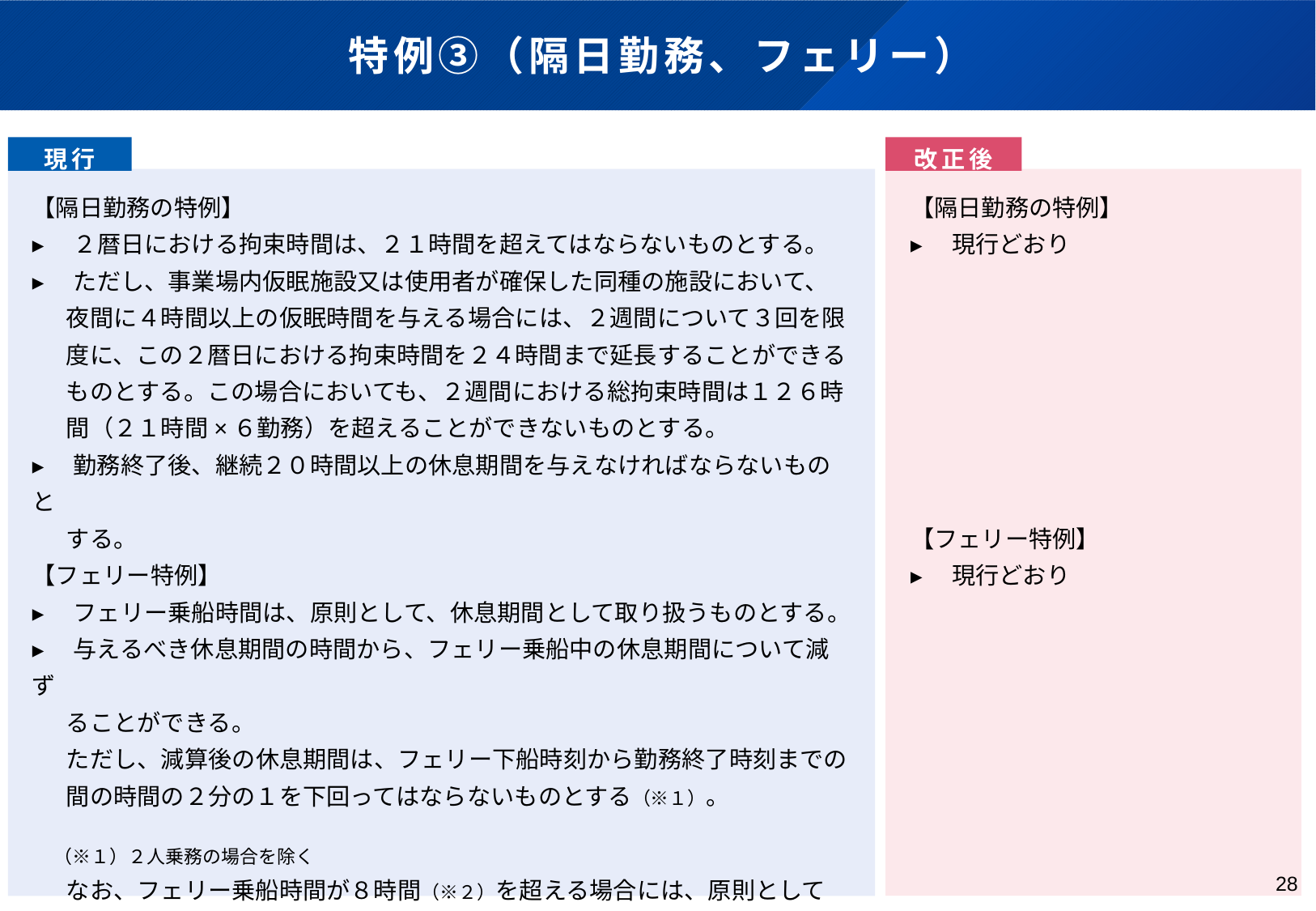

# 特例③（隔日勤務、フェリー）
現行
改正後

【隔日勤務の特例】
▸　２暦日における拘束時間は、２１時間を超えてはならないものとする。
▸　ただし、事業場内仮眠施設又は使用者が確保した同種の施設において、
　  夜間に４時間以上の仮眠時間を与える場合には、２週間について３回を限
　  度に、この２暦日における拘束時間を２４時間まで延長することができる
　  ものとする。この場合においても、２週間における総拘束時間は１２６時
　  間（２１時間×６勤務）を超えることができないものとする。
▸　勤務終了後、継続２０時間以上の休息期間を与えなければならないものと
　  する。
【フェリー特例】
▸　フェリー乗船時間は、原則として、休息期間として取り扱うものとする。
▸　与えるべき休息期間の時間から、フェリー乗船中の休息期間について減ず
　  ることができる。
　  ただし、減算後の休息期間は、フェリー下船時刻から勤務終了時刻までの
　  間の時間の２分の１を下回ってはならないものとする（※１）。
    （※１）２人乗務の場合を除く
　  なお、フェリー乗船時間が８時間（※２）を超える場合には、原則として
　  フェリー下船時刻から次の勤務が開始されるものとする。
　（※２）２人乗務の場合には４時間、隔日勤務の場合には20時間

【隔日勤務の特例】
▸　現行どおり

【フェリー特例】
▸　現行どおり
28